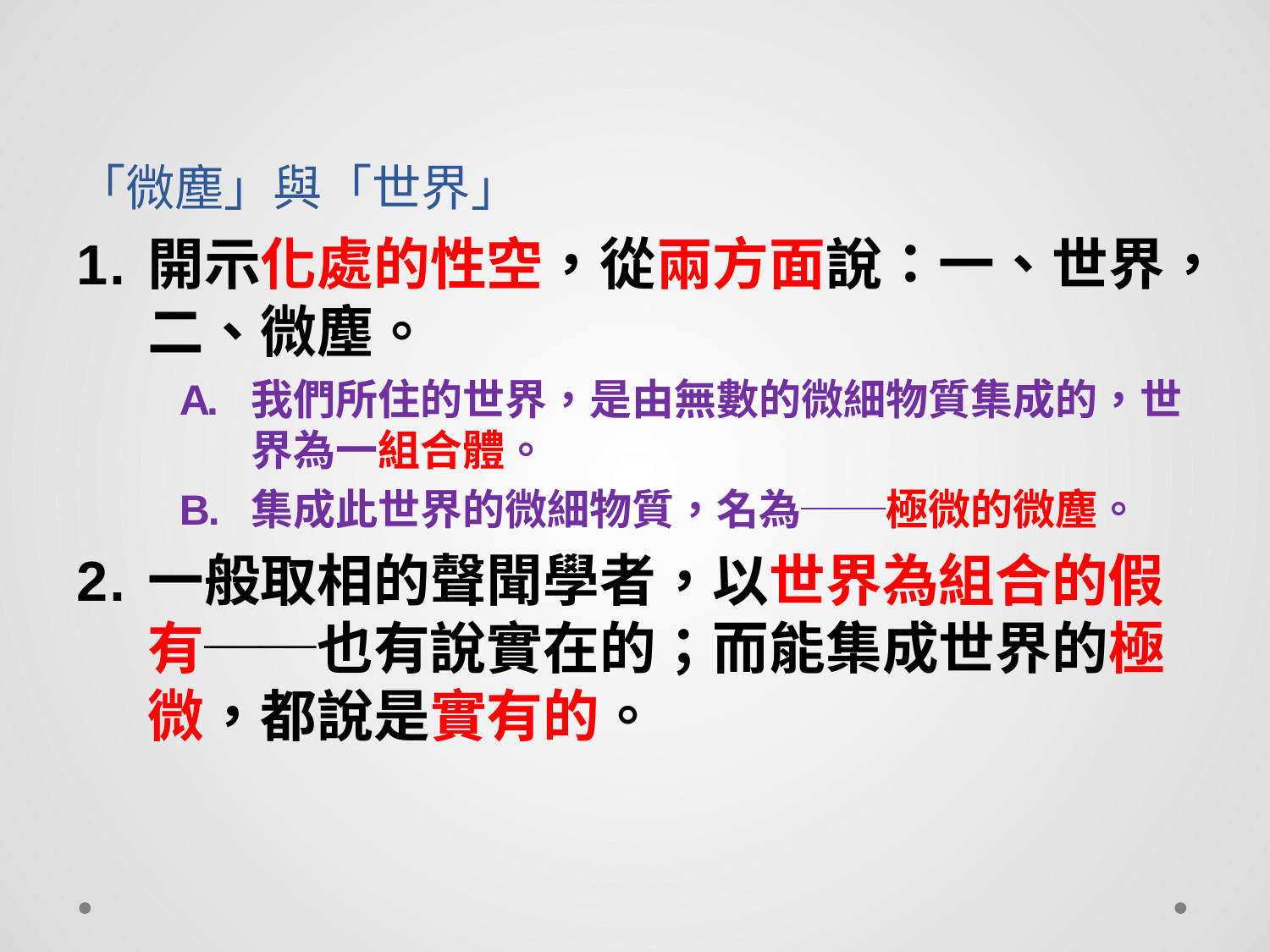

# 「微塵」與「世界」
開示化處的性空，從兩方面說：一、世界，二、微塵。
我們所住的世界，是由無數的微細物質集成的，世界為一組合體。
集成此世界的微細物質，名為──極微的微塵。
一般取相的聲聞學者，以世界為組合的假有──也有說實在的；而能集成世界的極微，都說是實有的。